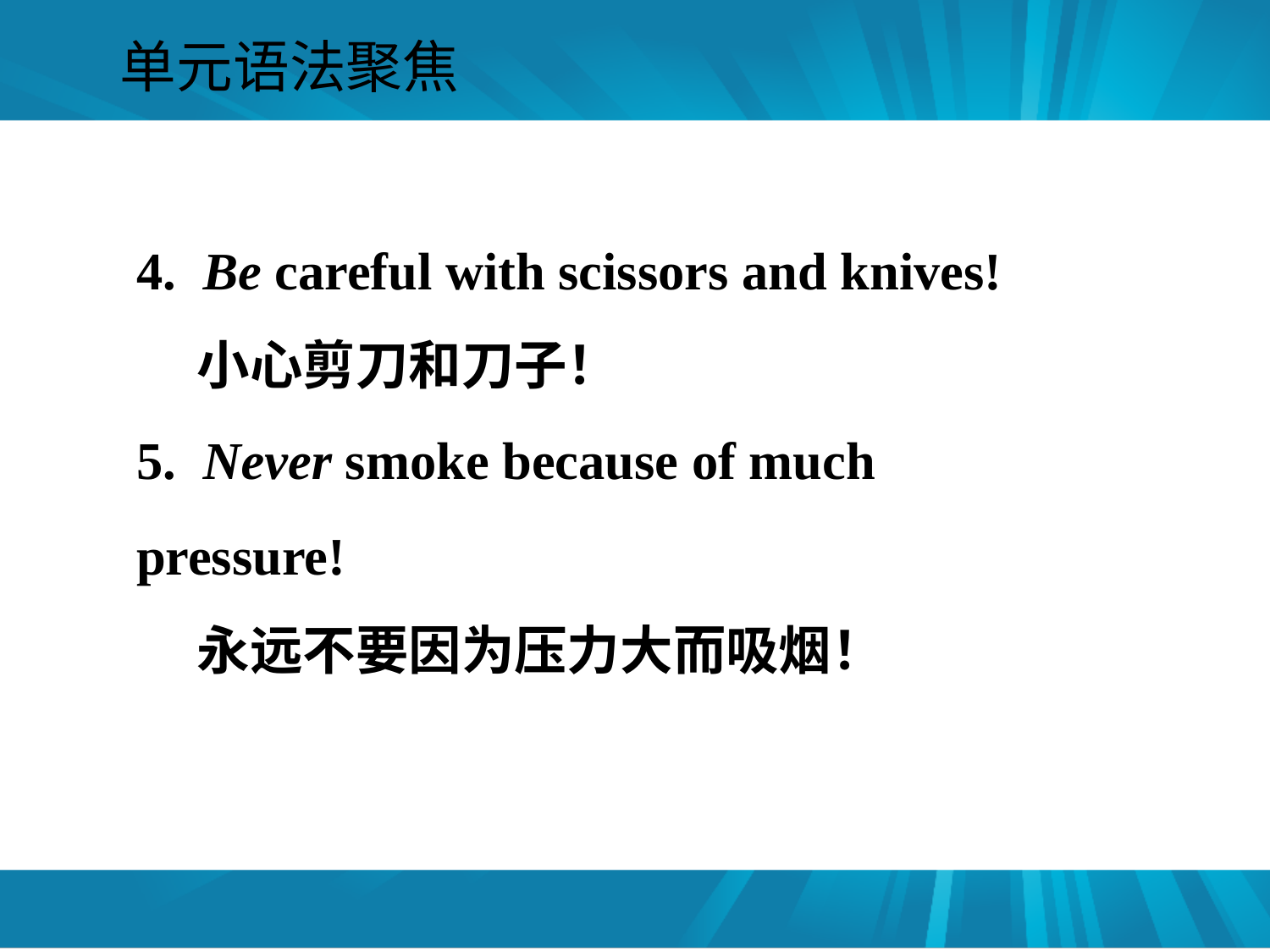

#
单元语法聚焦
4.  Be careful with scissors and knives!
    小心剪刀和刀子！
5.  Never smoke because of much pressure!
    永远不要因为压力大而吸烟！